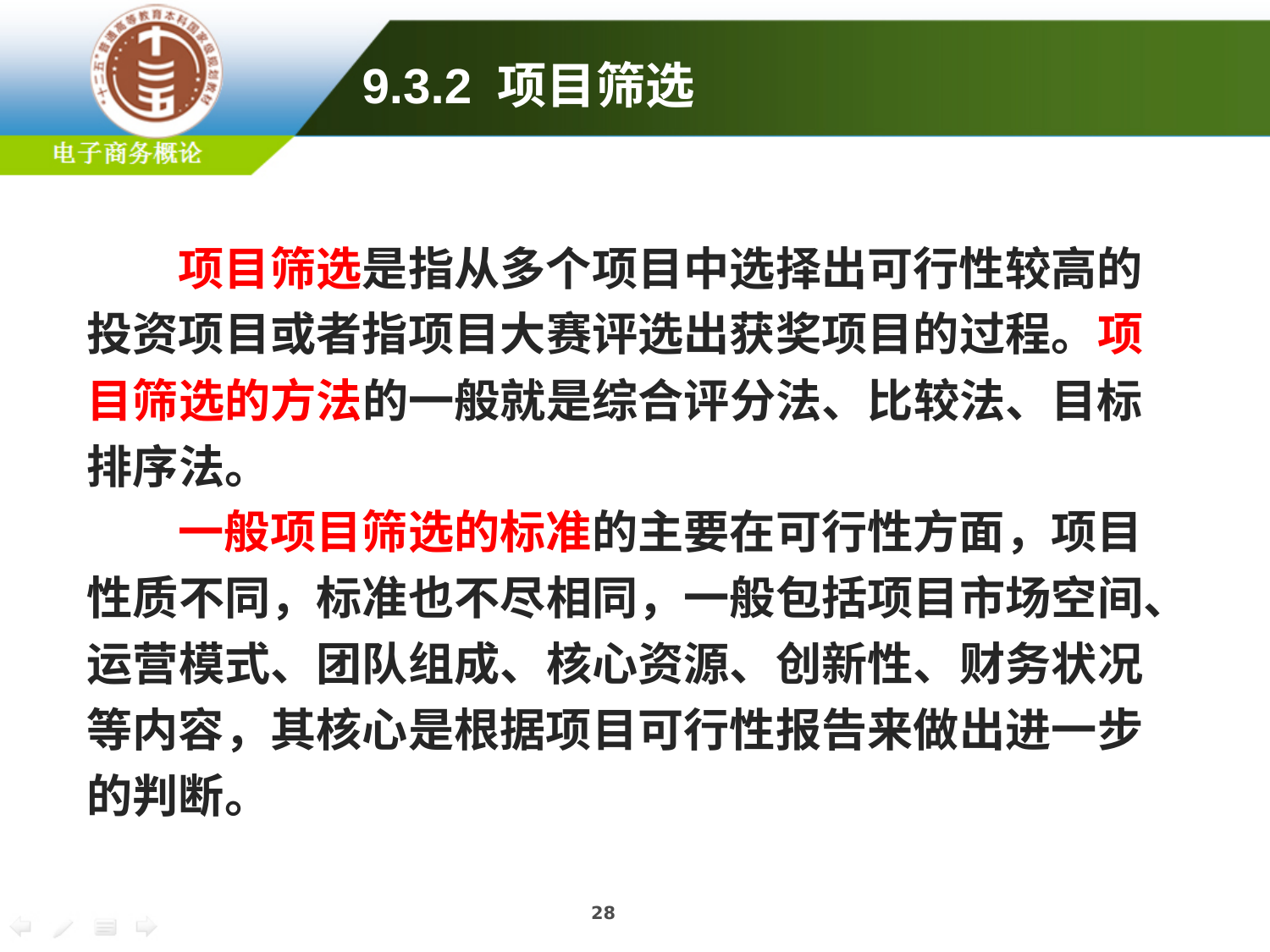

9.3.2 项目筛选
项目筛选是指从多个项目中选择出可行性较高的投资项目或者指项目大赛评选出获奖项目的过程。项目筛选的方法的一般就是综合评分法、比较法、目标排序法。
一般项目筛选的标准的主要在可行性方面，项目性质不同，标准也不尽相同，一般包括项目市场空间、运营模式、团队组成、核心资源、创新性、财务状况等内容，其核心是根据项目可行性报告来做出进一步的判断。

28